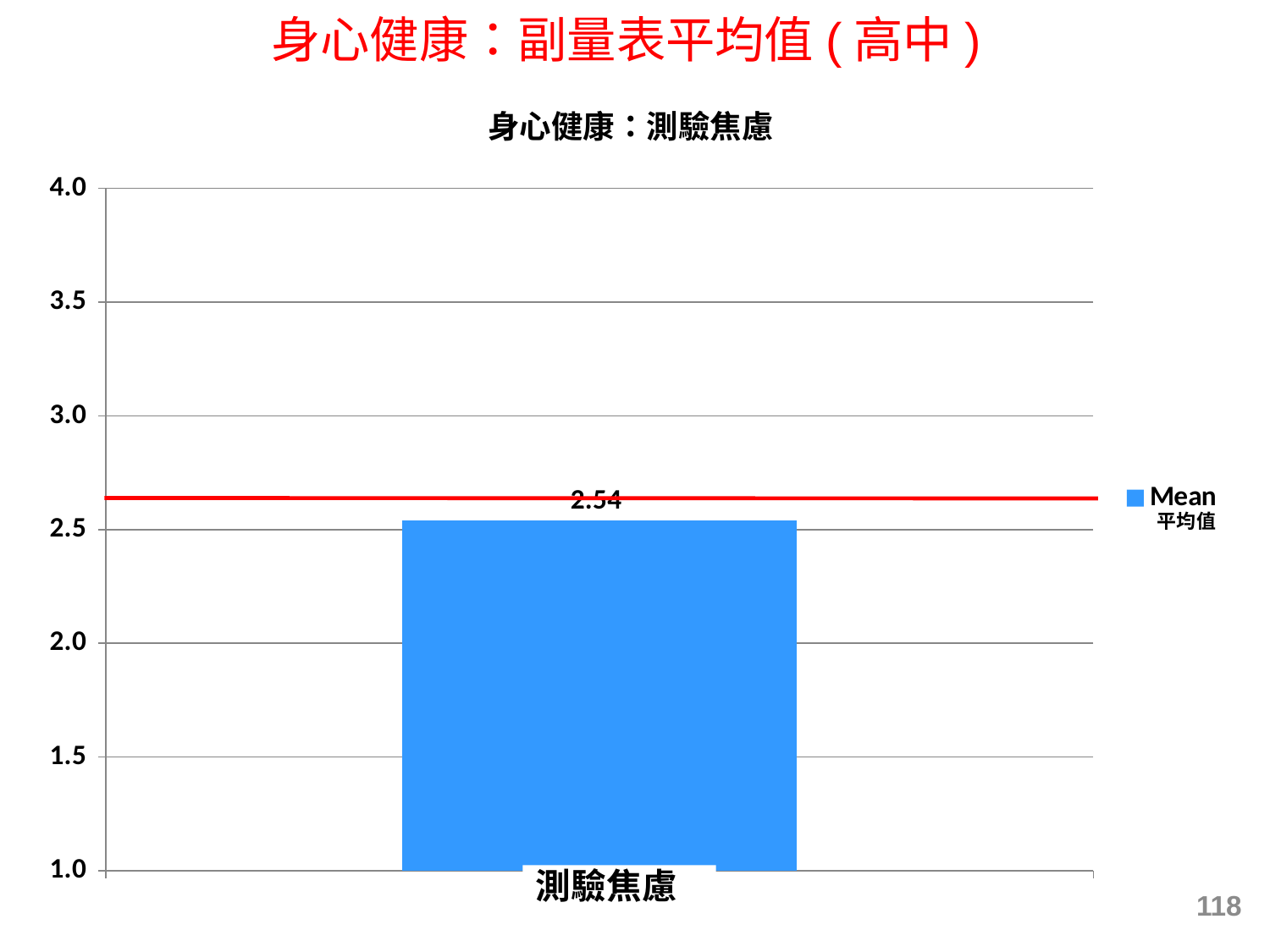

身心健康：副量表平均值(高中)

### Chart: 身心健康：測驗焦慮

| Category | Mean |
|---|---|
| Test Anxiety | 2.538708755611088 |
118